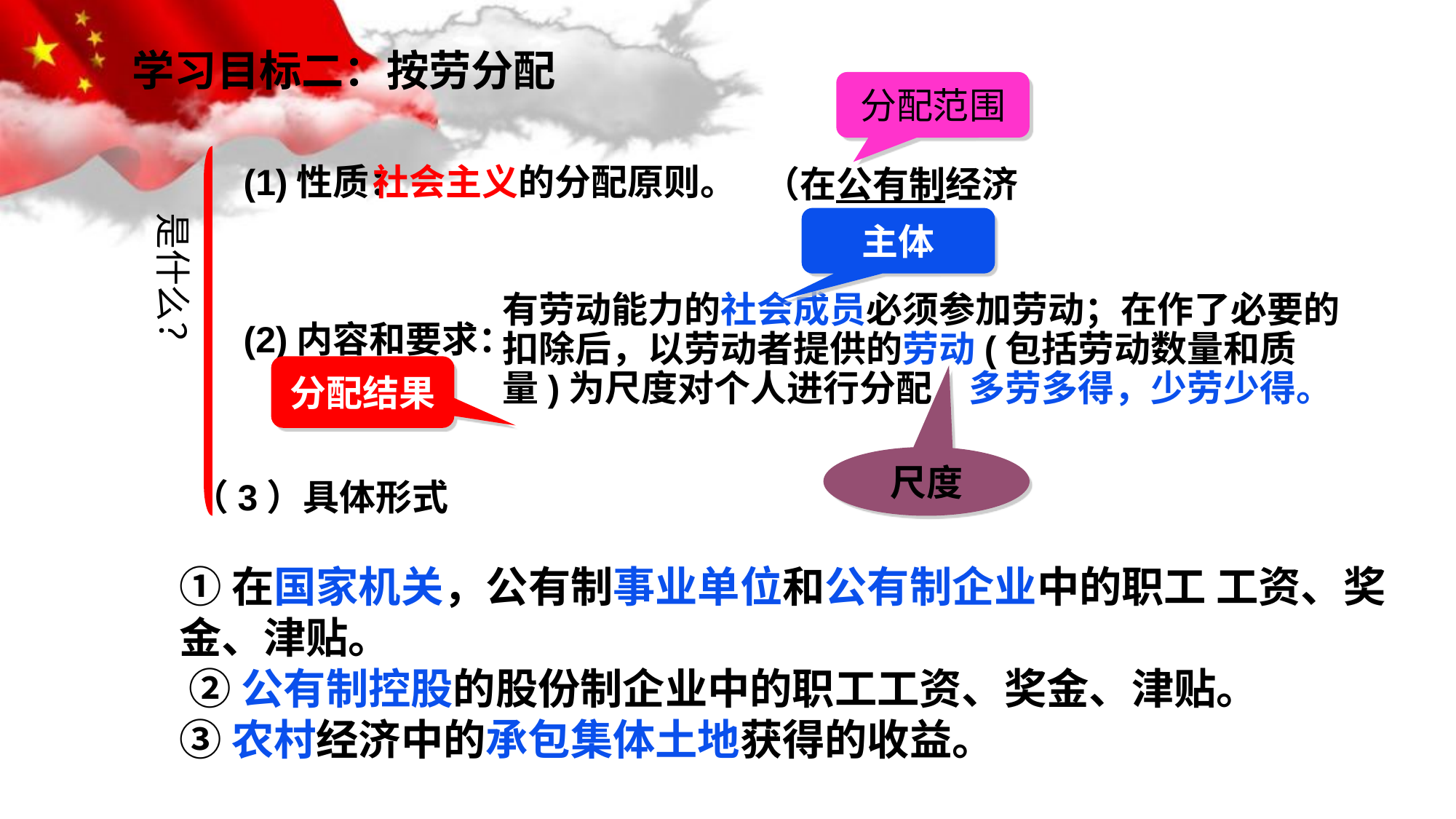

(1)性质：

     (2)内容和要求：

（3）具体形式

学习目标二：按劳分配

分配范围
是什么？

（在公有制经济中）
社会主义的分配原则。
主体
有劳动能力的社会成员必须参加劳动；在作了必要的扣除后，以劳动者提供的劳动(包括劳动数量和质量)为尺度对个人进行分配，多劳多得，少劳少得。
分配结果
尺度
①在国家机关，公有制事业单位和公有制企业中的职工 工资、奖金、津贴。
 ②公有制控股的股份制企业中的职工工资、奖金、津贴。
③农村经济中的承包集体土地获得的收益。